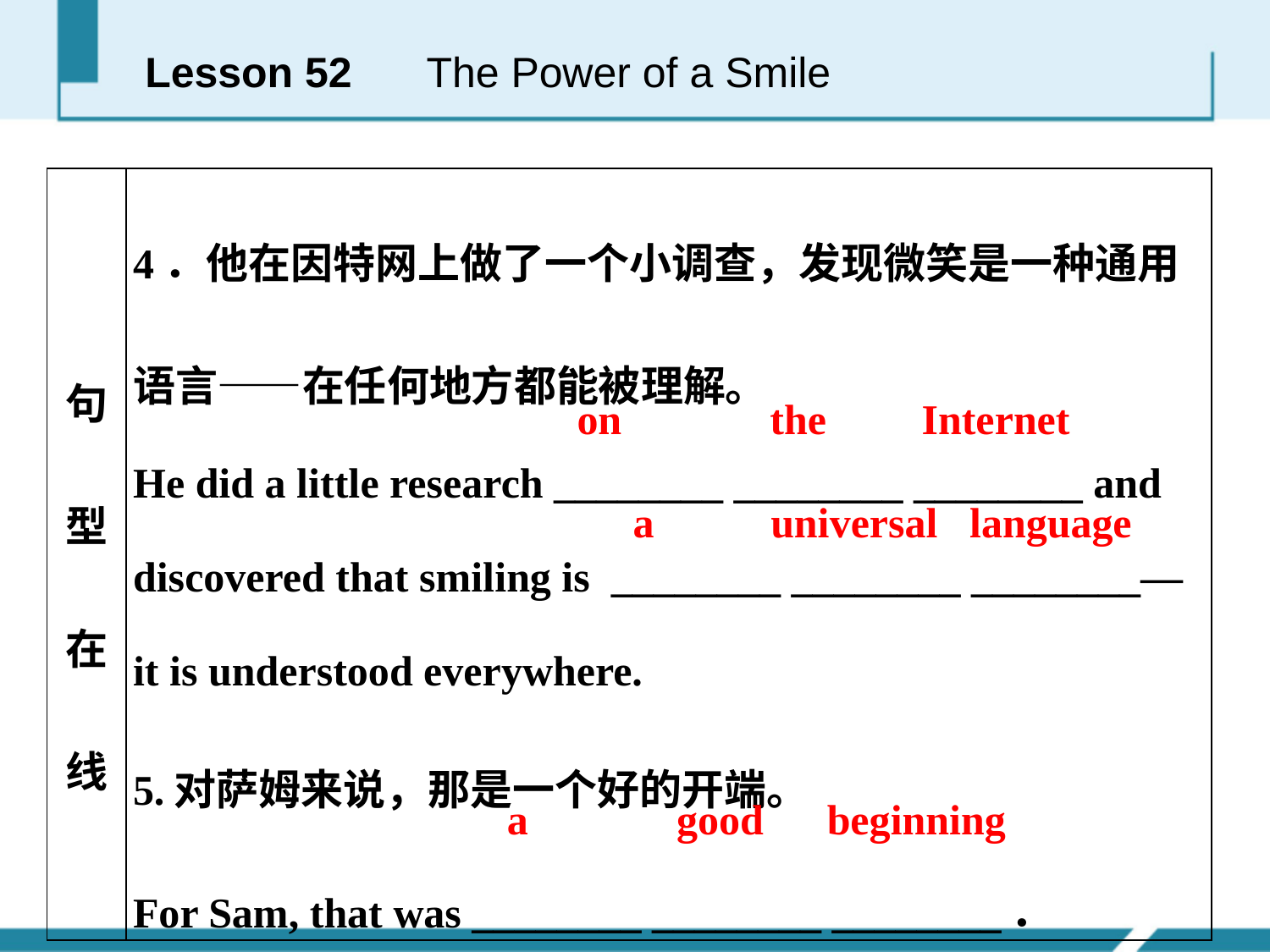

Lesson 52 　The Power of a Smile
| 句型在线 | 4．他在因特网上做了一个小调查，发现微笑是一种通用语言——在任何地方都能被理解。 He did a little research \_\_\_\_\_\_\_\_ \_\_\_\_\_\_\_\_ \_\_\_\_\_\_\_\_ and discovered that smiling is \_\_\_\_\_\_\_\_ \_\_\_\_\_\_\_\_ \_\_\_\_\_\_\_\_—it is understood everywhere. 5.对萨姆来说，那是一个好的开端。 For Sam, that was \_\_\_\_\_\_\_\_ \_\_\_\_\_\_\_\_ \_\_\_\_\_\_\_\_． |
| --- | --- |
on              the         Internet
a           universal   language
a              good      beginning